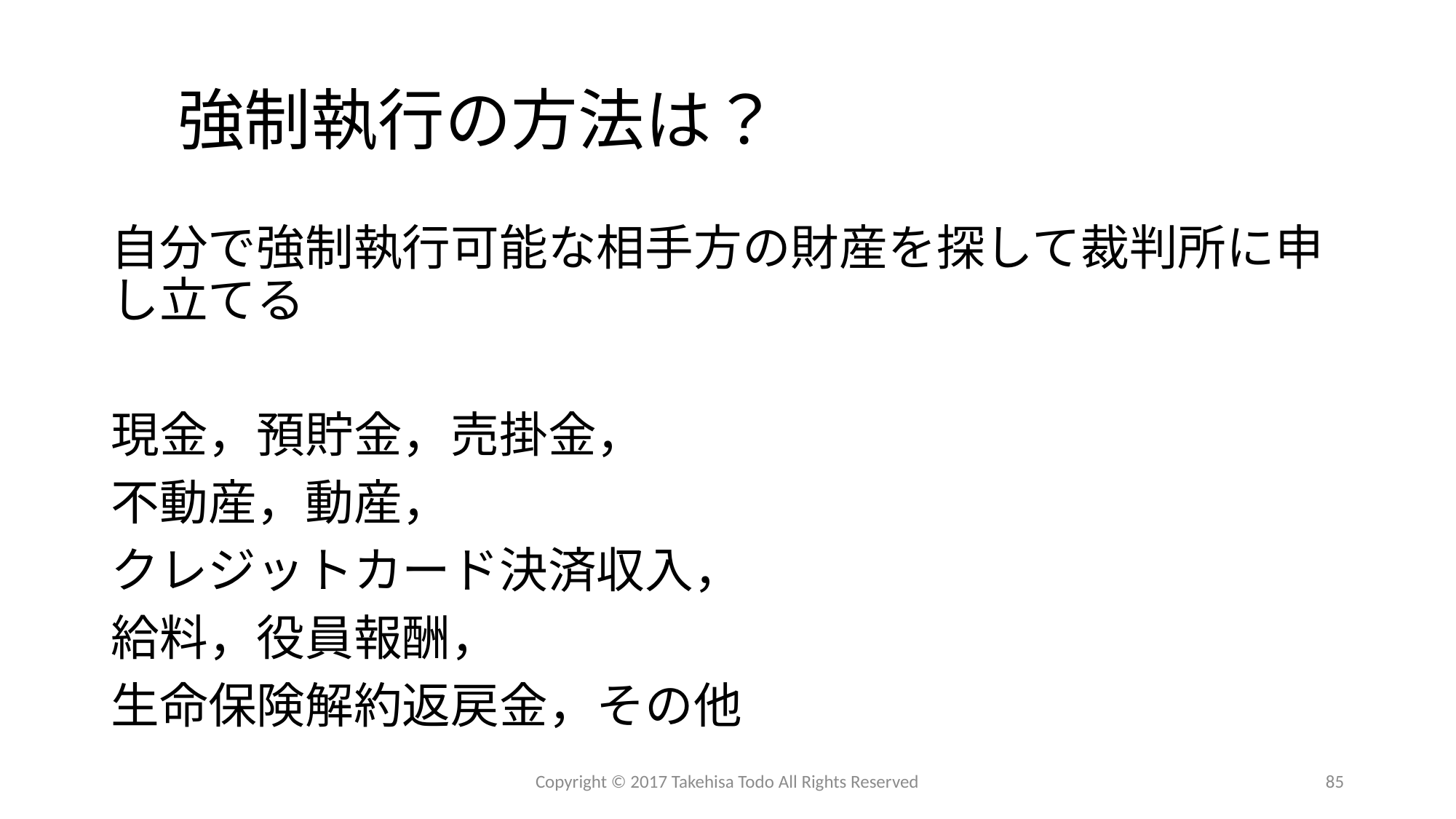

# 強制執行の方法は？
自分で強制執行可能な相手方の財産を探して裁判所に申し立てる

現金，預貯金，売掛金，
不動産，動産，
クレジットカード決済収入，
給料，役員報酬，
生命保険解約返戻金，その他
Copyright © 2017 Takehisa Todo All Rights Reserved
85